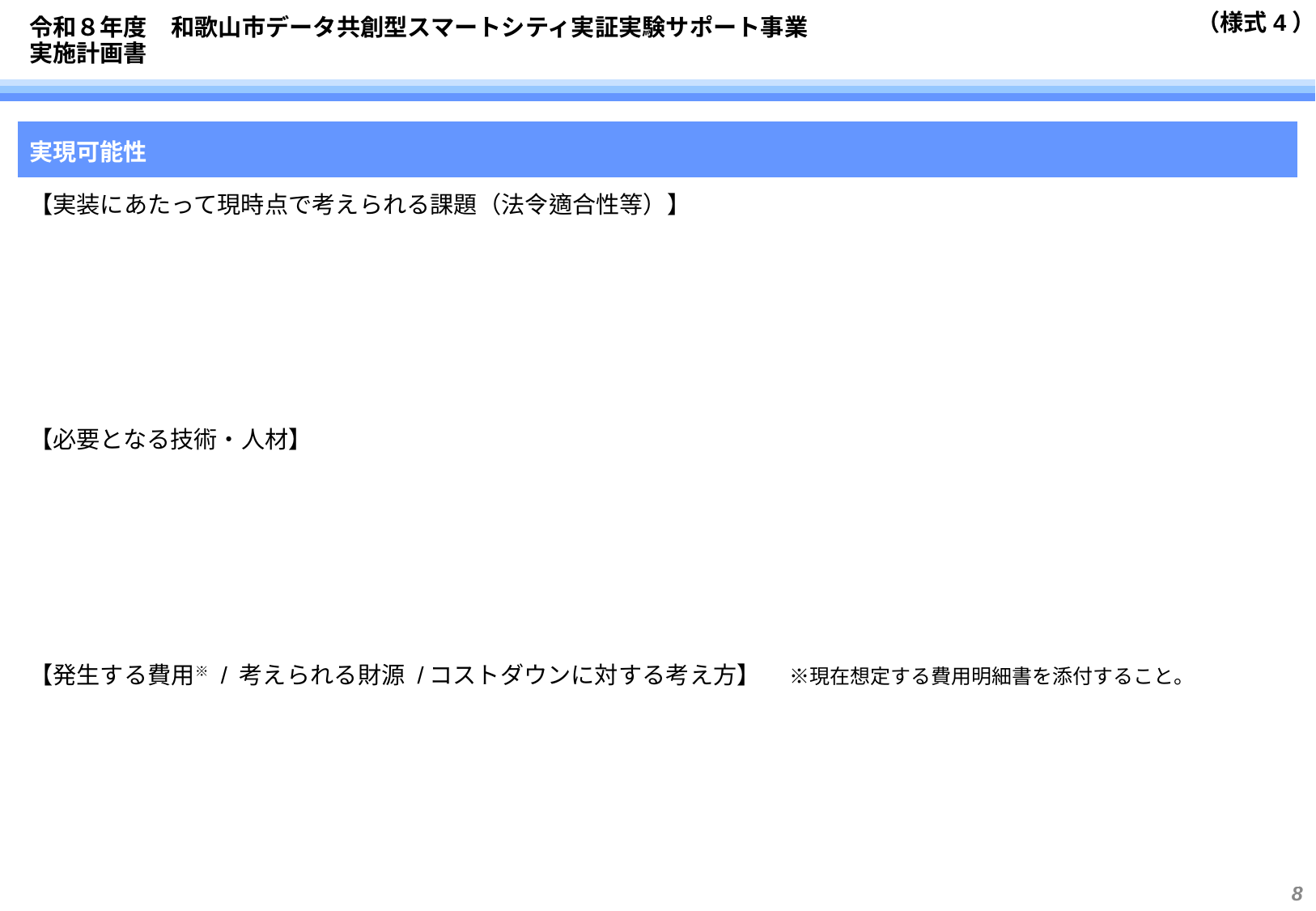

# 令和８年度　和歌山市データ共創型スマートシティ実証実験サポート事業 実施計画書
| 実現可能性 |
| --- |
| 【実装にあたって現時点で考えられる課題（法令適合性等）】 |
| 【必要となる技術・人材】 |
| 【発生する費用※ / 考えられる財源 /コストダウンに対する考え方】 　※現在想定する費用明細書を添付すること。 |
8